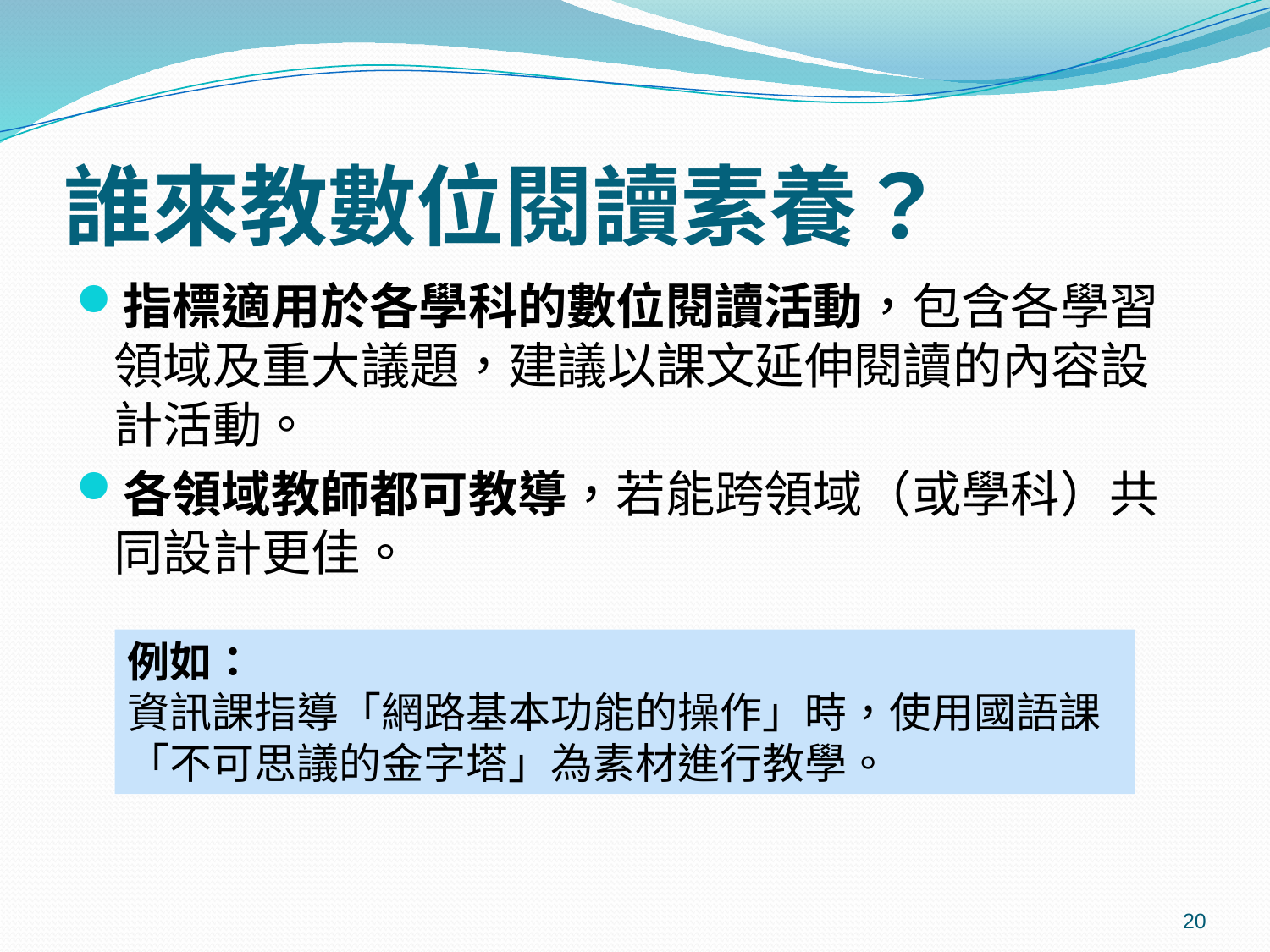

# 誰來教數位閱讀素養？
指標適用於各學科的數位閱讀活動，包含各學習領域及重大議題，建議以課文延伸閱讀的內容設計活動。
各領域教師都可教導，若能跨領域（或學科）共同設計更佳。
例如：
資訊課指導「網路基本功能的操作」時，使用國語課「不可思議的金字塔」為素材進行教學。
20